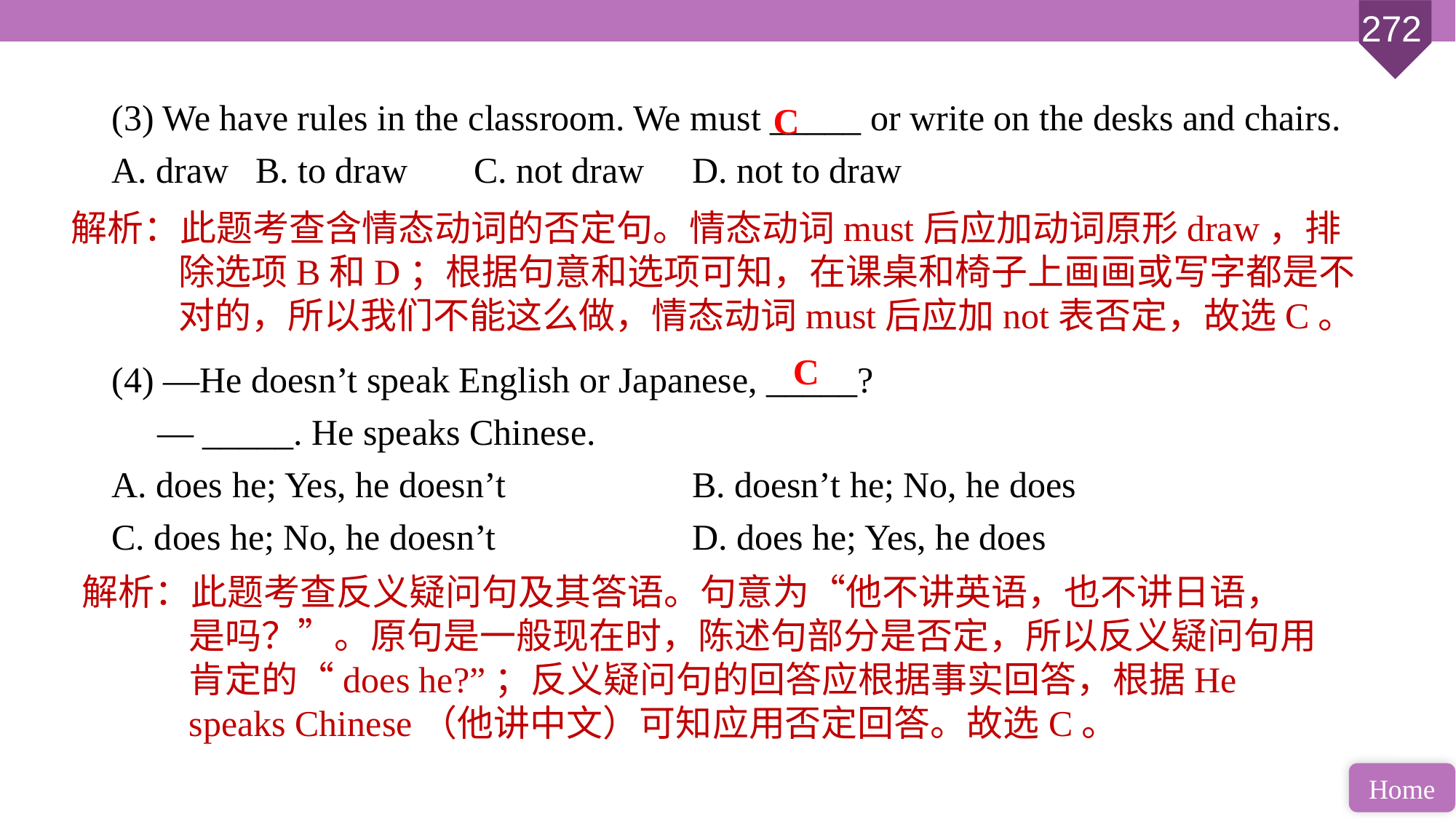

(3) We have rules in the classroom. We must _____ or write on the desks and chairs.
A. draw 	B. to draw 	C. not draw 	D. not to draw

(4) —He doesn’t speak English or Japanese, _____?
     — _____. He speaks Chinese.
A. does he; Yes, he doesn’t 		B. doesn’t he; No, he does
C. does he; No, he doesn’t 		D. does he; Yes, he does
C
解析：此题考查含情态动词的否定句。情态动词must后应加动词原形draw，排除选项B和D；根据句意和选项可知，在课桌和椅子上画画或写字都是不对的，所以我们不能这么做，情态动词must后应加not表否定，故选C。
C
解析：此题考查反义疑问句及其答语。句意为“他不讲英语，也不讲日语，是吗？”。原句是一般现在时，陈述句部分是否定，所以反义疑问句用肯定的“does he?”；反义疑问句的回答应根据事实回答，根据He speaks Chinese（他讲中文）可知应用否定回答。故选C。